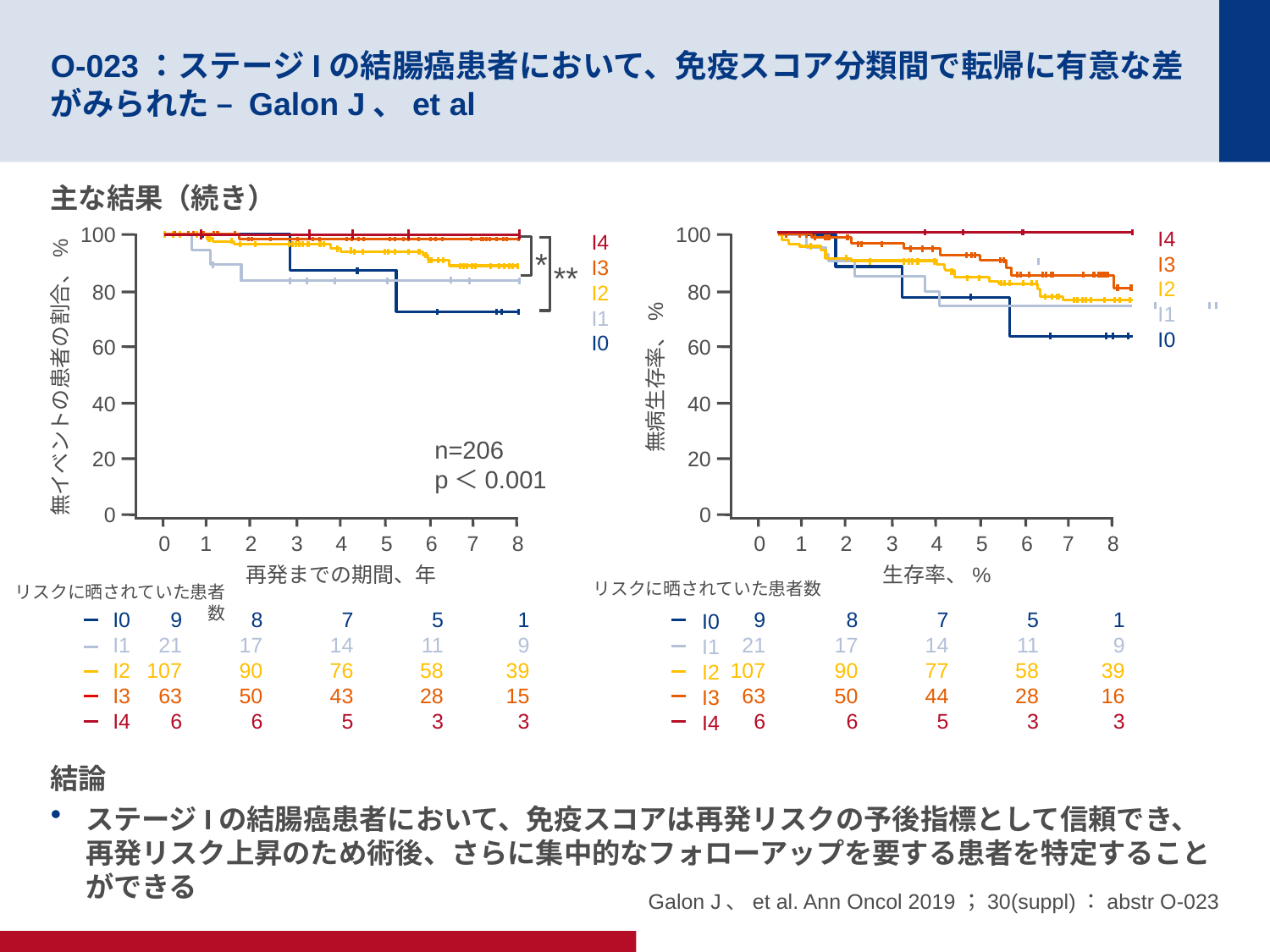

# O-023：ステージIの結腸癌患者において、免疫スコア分類間で転帰に有意な差がみられた – Galon J、et al
主な結果（続き）
結論
ステージIの結腸癌患者において、免疫スコアは再発リスクの予後指標として信頼でき、再発リスク上昇のため術後、さらに集中的なフォローアップを要する患者を特定することができる

100

80

60

無イベントの患者の割合、%
40

20

0

0

9
21
107
63
6

1

2

8
17
90
50
6

3

4

7
14
76
43
5
5
6

5
11
58
28
3

7

8

1
9
39
15
3
再発までの期間、年
I0
I1
I2
I3
I4
n=206
p＜0.001
100
I4
I3
I2
I1
I0
I4
I3
I2
I1
I0

80

60

無病生存率、%
40

20

0

0

9
21
107
63
6

1

2

8
17
90
50
6

3

4

7
14
77
44
5
5
6

5
11
58
28
3

7

8

1
9
39
16
3
生存率、%
I0
I1
I2
I3
I4

*
**
リスクに晒されていた患者数
リスクに晒されていた患者数
Galon J、et al. Ann Oncol 2019；30(suppl)：abstr O-023